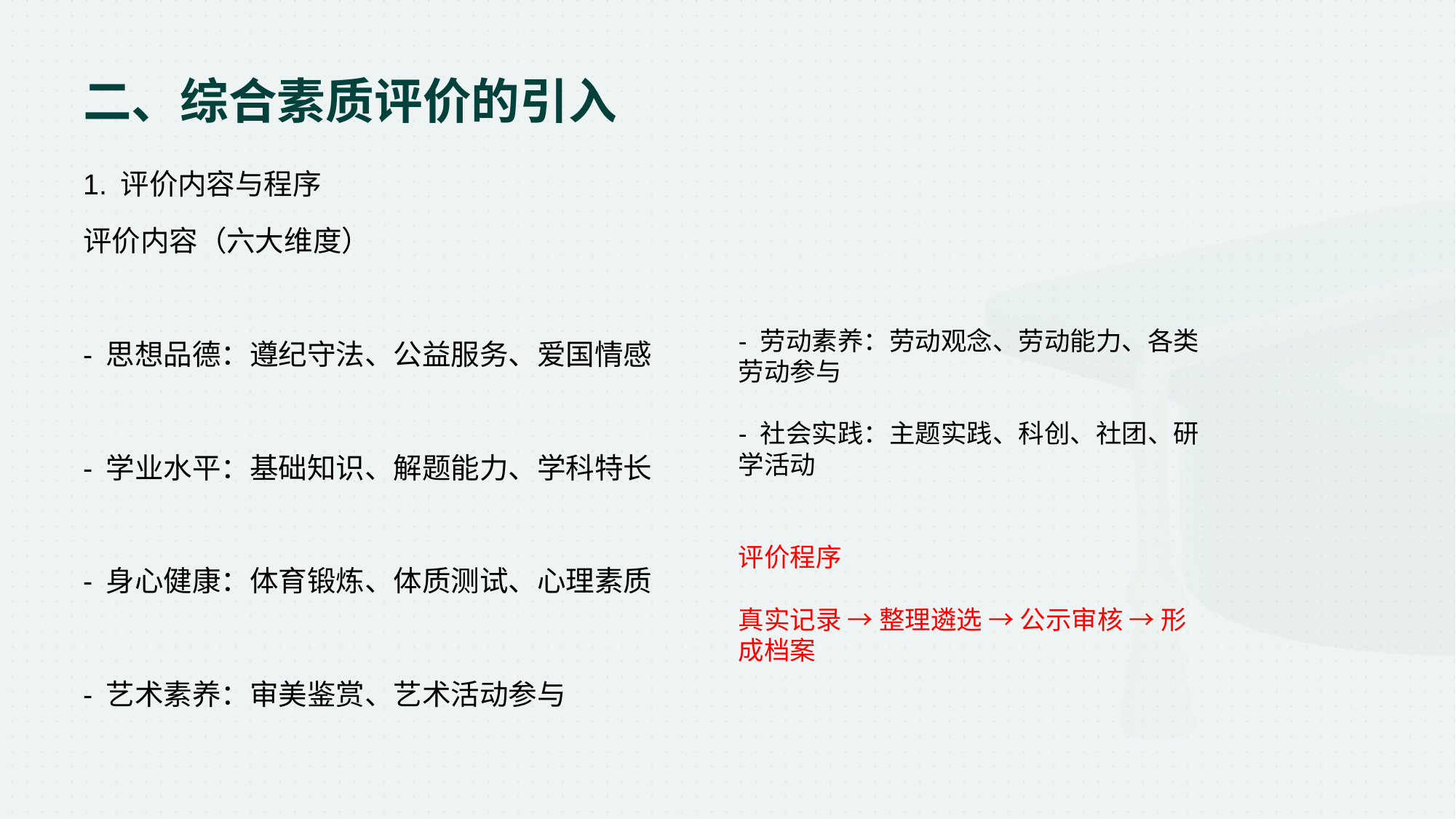

# 二、综合素质评价的引入

- 劳动素养：劳动观念、劳动能力、各类劳动参与

- 社会实践：主题实践、科创、社团、研学活动

评价程序

真实记录 → 整理遴选 → 公示审核 → 形成档案

1. 评价内容与程序
评价内容（六大维度）

- 思想品德：遵纪守法、公益服务、爱国情感

- 学业水平：基础知识、解题能力、学科特长

- 身心健康：体育锻炼、体质测试、心理素质

- 艺术素养：审美鉴赏、艺术活动参与